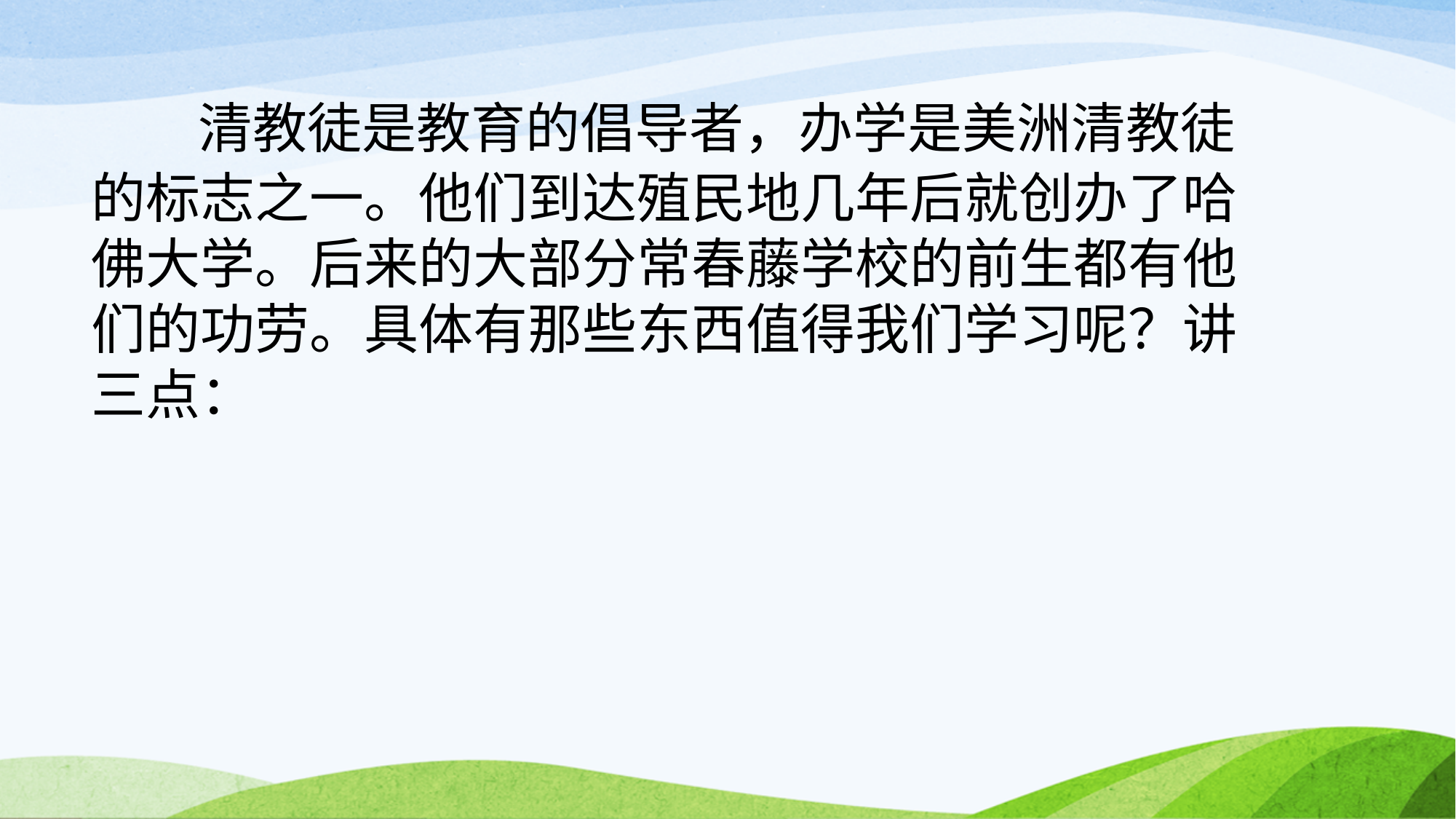

清教徒是教育的倡导者，办学是美洲清教徒的标志之一。他们到达殖民地几年后就创办了哈佛大学。后来的大部分常春藤学校的前生都有他们的功劳。具体有那些东西值得我们学习呢？讲三点：